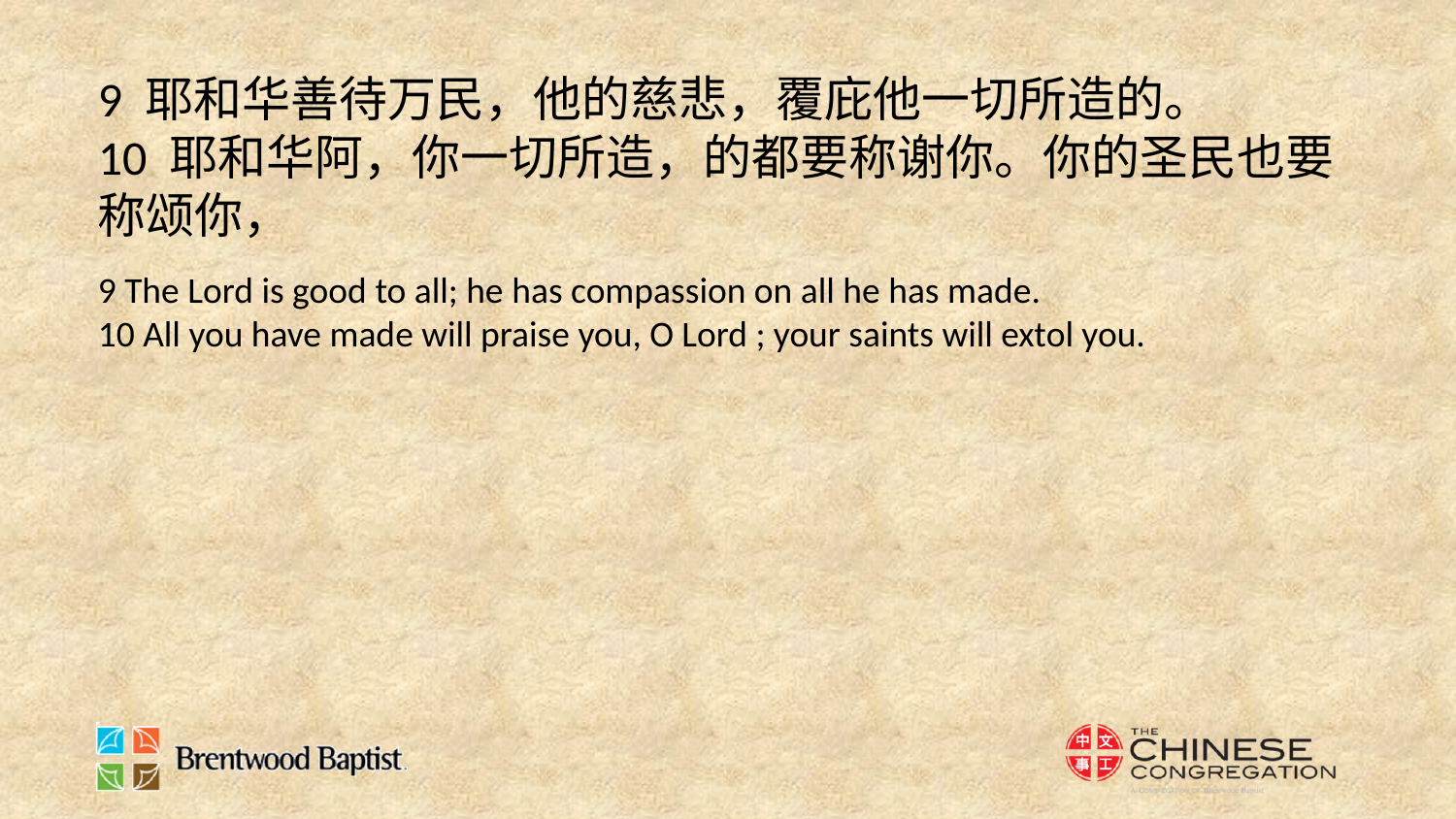

9 耶和华善待万民，他的慈悲，覆庇他一切所造的。
10 耶和华阿，你一切所造，的都要称谢你。你的圣民也要称颂你，

9 The Lord is good to all; he has compassion on all he has made.
10 All you have made will praise you, O Lord ; your saints will extol you.